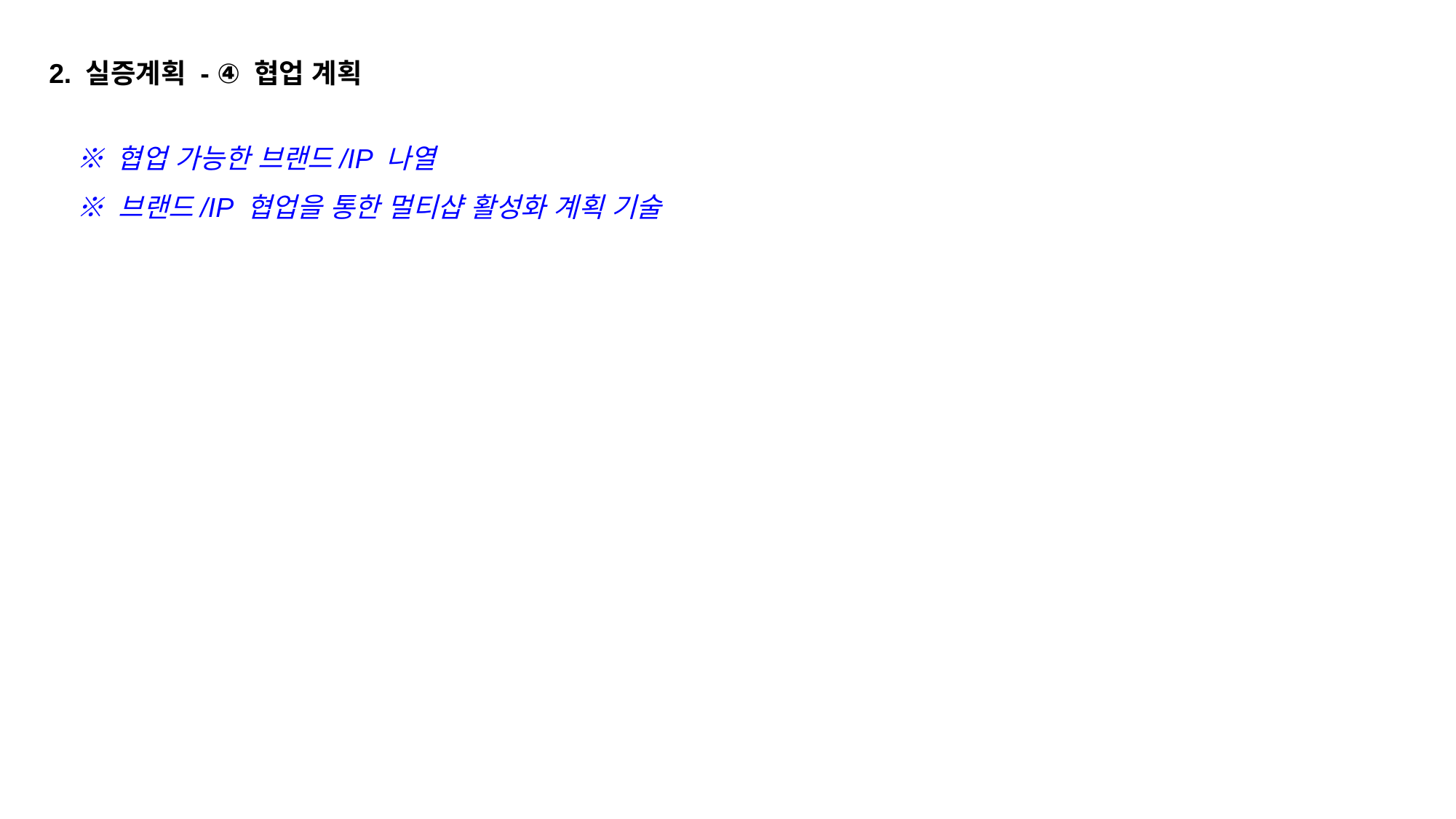

2. 실증계획 - ④ 협업 계획
※ 협업 가능한 브랜드/IP 나열
※ 브랜드/IP 협업을 통한 멀티샵 활성화 계획 기술